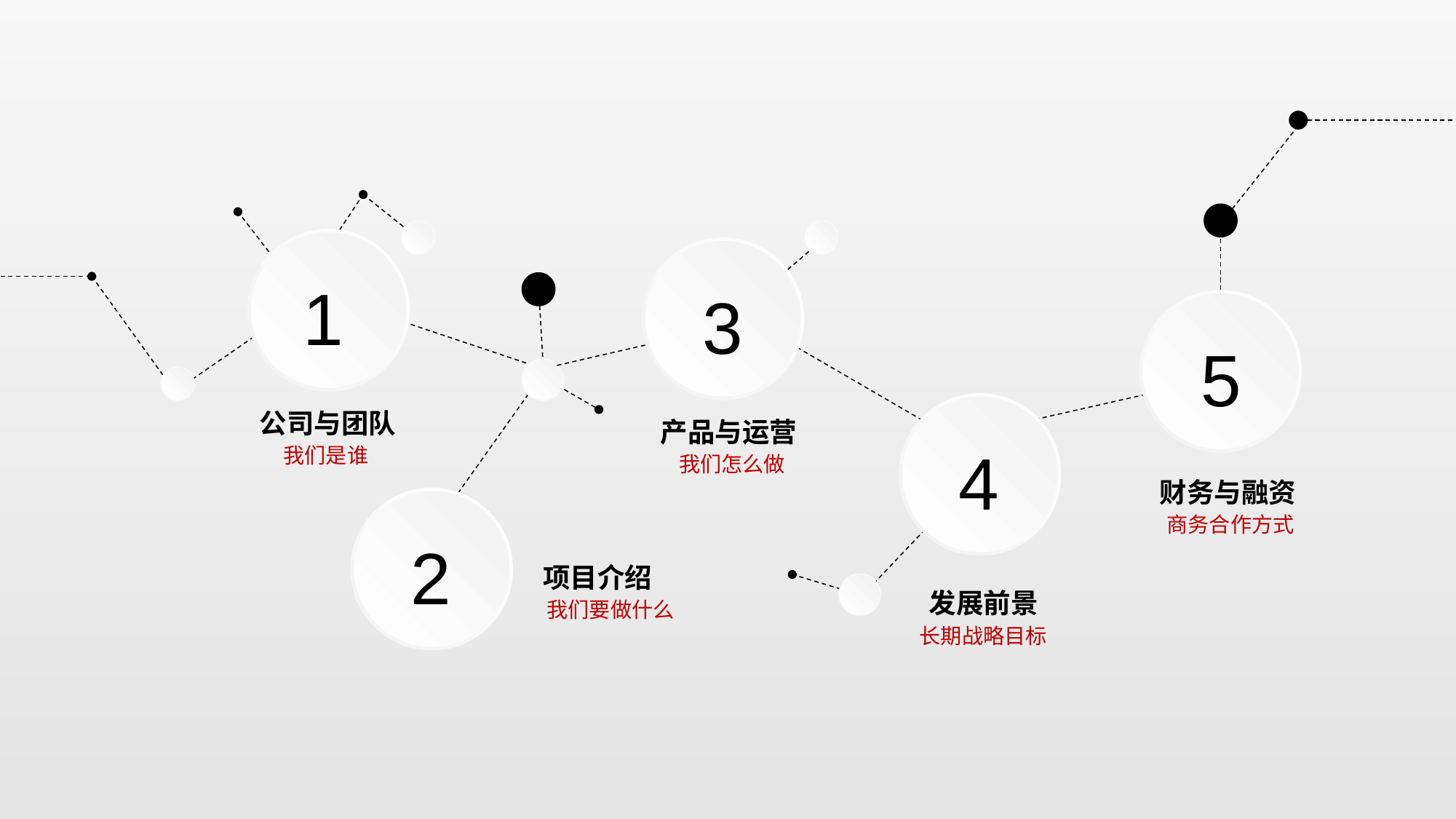

1

3

5

4
公司与团队
产品与运营
我们是谁
我们怎么做
财务与融资

2
商务合作方式
项目介绍

发展前景
我们要做什么
长期战略目标